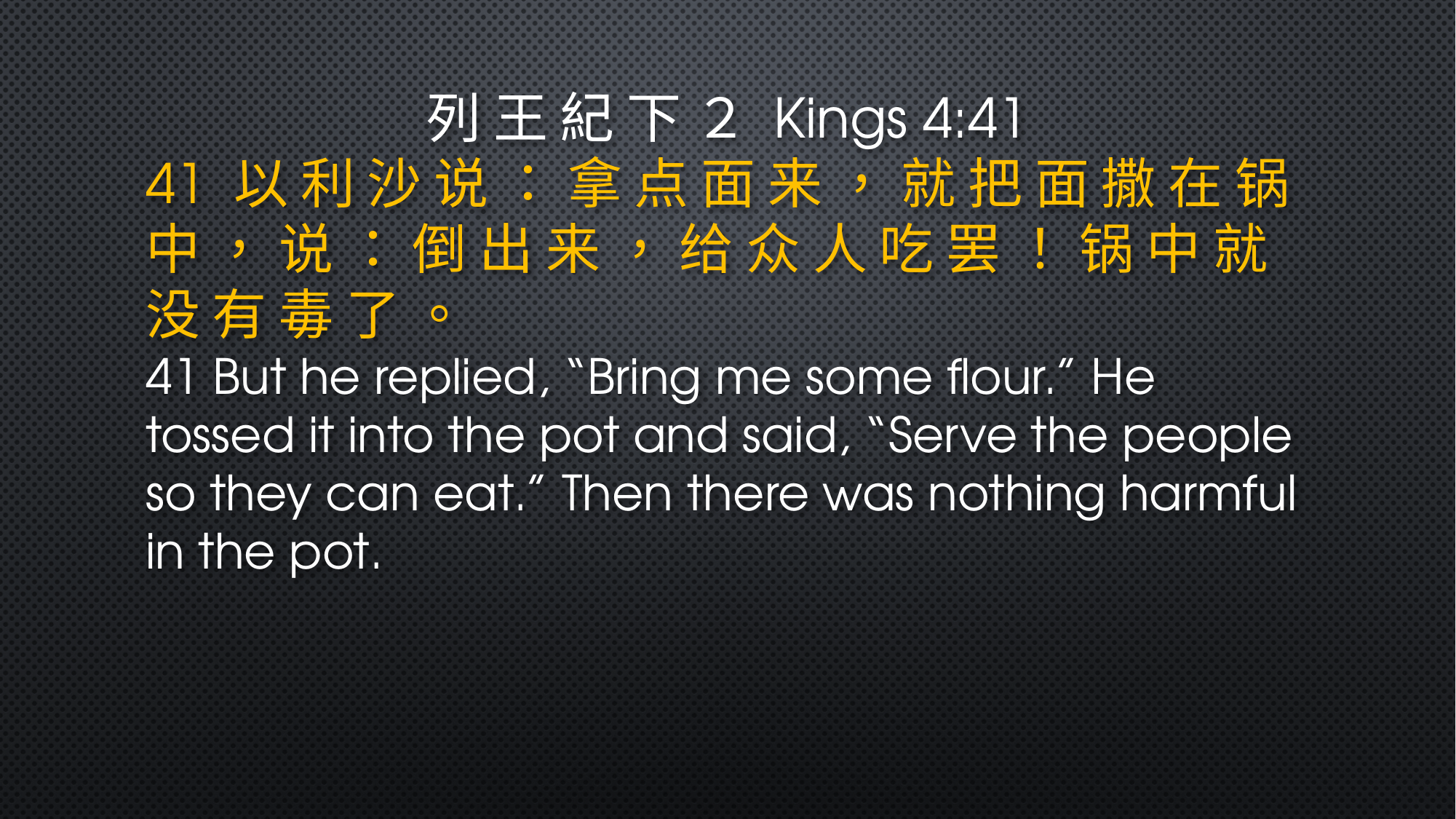

列 王 紀 下 ２ Kings 4:41
41 以 利 沙 说 ： 拿 点 面 来 ， 就 把 面 撒 在 锅 中 ， 说 ： 倒 出 来 ， 给 众 人 吃 罢 ！ 锅 中 就 没 有 毒 了 。
41 But he replied, “Bring me some flour.” He tossed it into the pot and said, “Serve the people so they can eat.” Then there was nothing harmful in the pot.